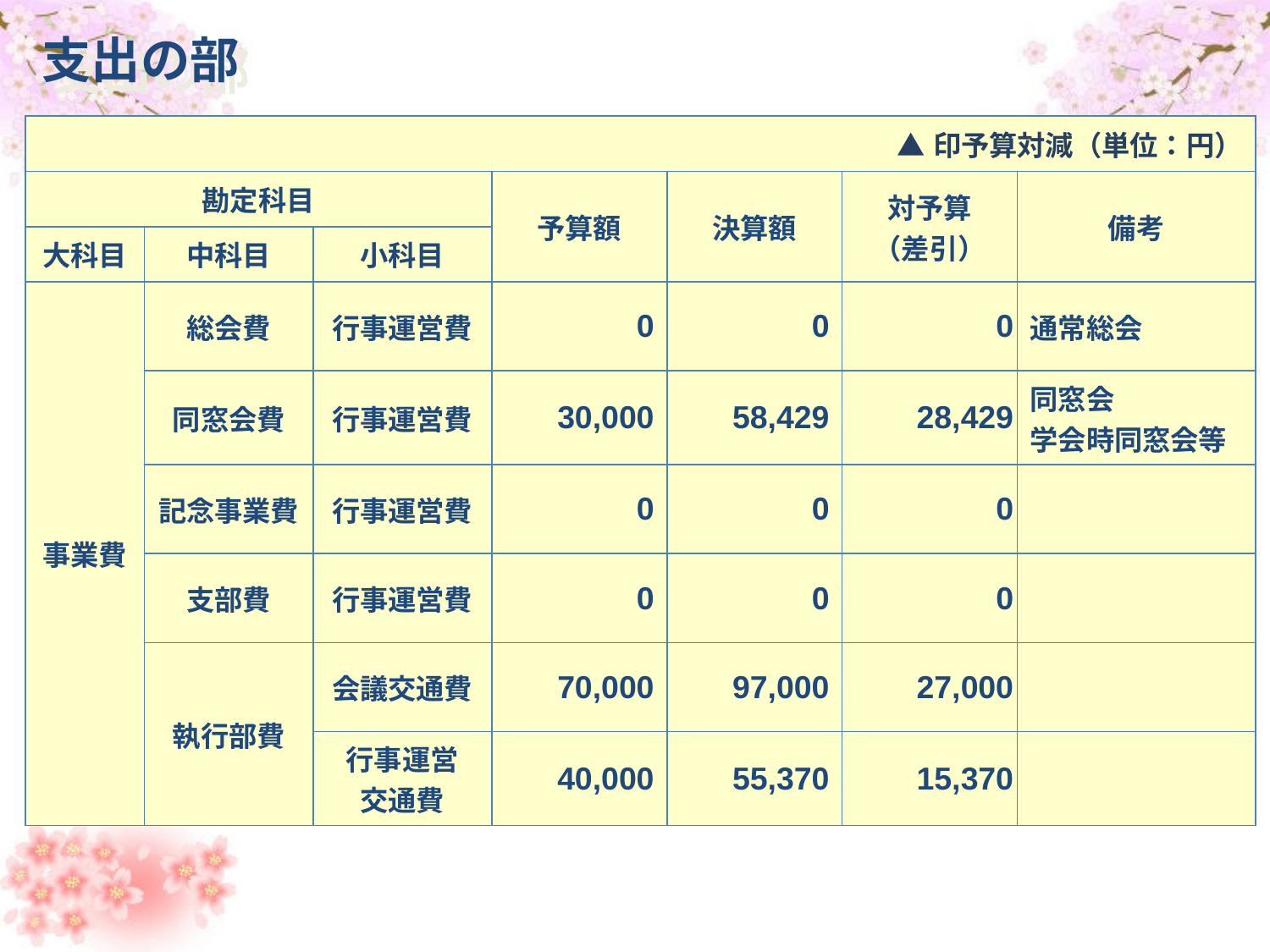

支出の部
| ▲印予算対減（単位：円） |  |  |  |  |  |  |
| --- | --- | --- | --- | --- | --- | --- |
| 勘定科目 |  |  | 予算額 | 決算額 | 対予算 （差引） | 備考 |
| 大科目 | 中科目 | 小科目 |  |  |  |  |
| 事業費 | 総会費 | 行事運営費 | 0 | 0 | 0 | 通常総会 |
|  | 同窓会費 | 行事運営費 | 30,000 | 58,429 | 28,429 | 同窓会 学会時同窓会等 |
|  | 記念事業費 | 行事運営費 | 0 | 0 | 0 |  |
|  | 支部費 | 行事運営費 | 0 | 0 | 0 |  |
|  | 執行部費 | 会議交通費 | 70,000 | 97,000 | 27,000 |  |
|  |  | 行事運営 交通費 | 40,000 | 55,370 | 15,370 |  |